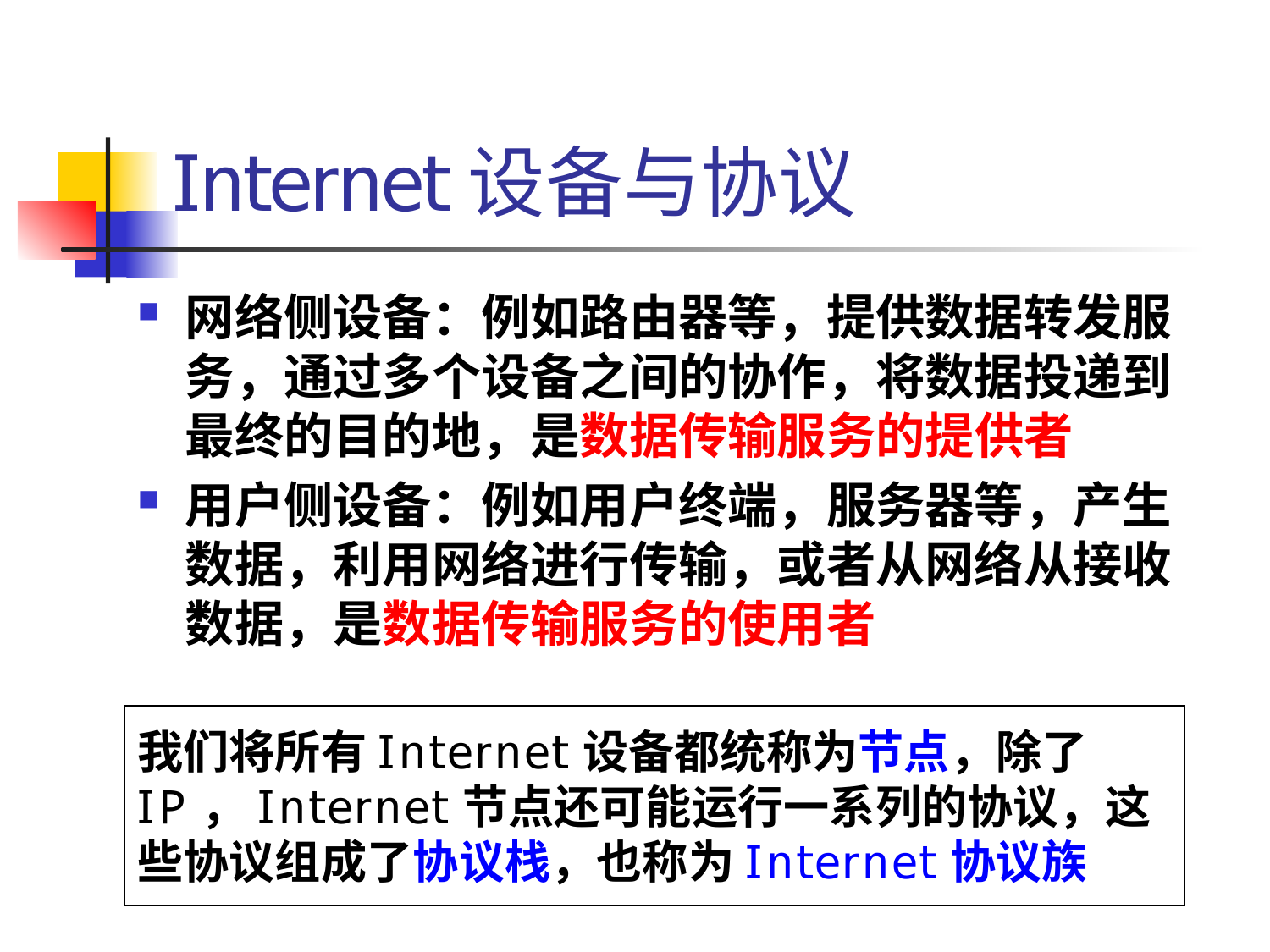

# Internet设备与协议
网络侧设备：例如路由器等，提供数据转发服务，通过多个设备之间的协作，将数据投递到最终的目的地，是数据传输服务的提供者
用户侧设备：例如用户终端，服务器等，产生数据，利用网络进行传输，或者从网络从接收数据，是数据传输服务的使用者
我们将所有Internet设备都统称为节点，除了IP，Internet节点还可能运行一系列的协议，这些协议组成了协议栈，也称为Internet协议族